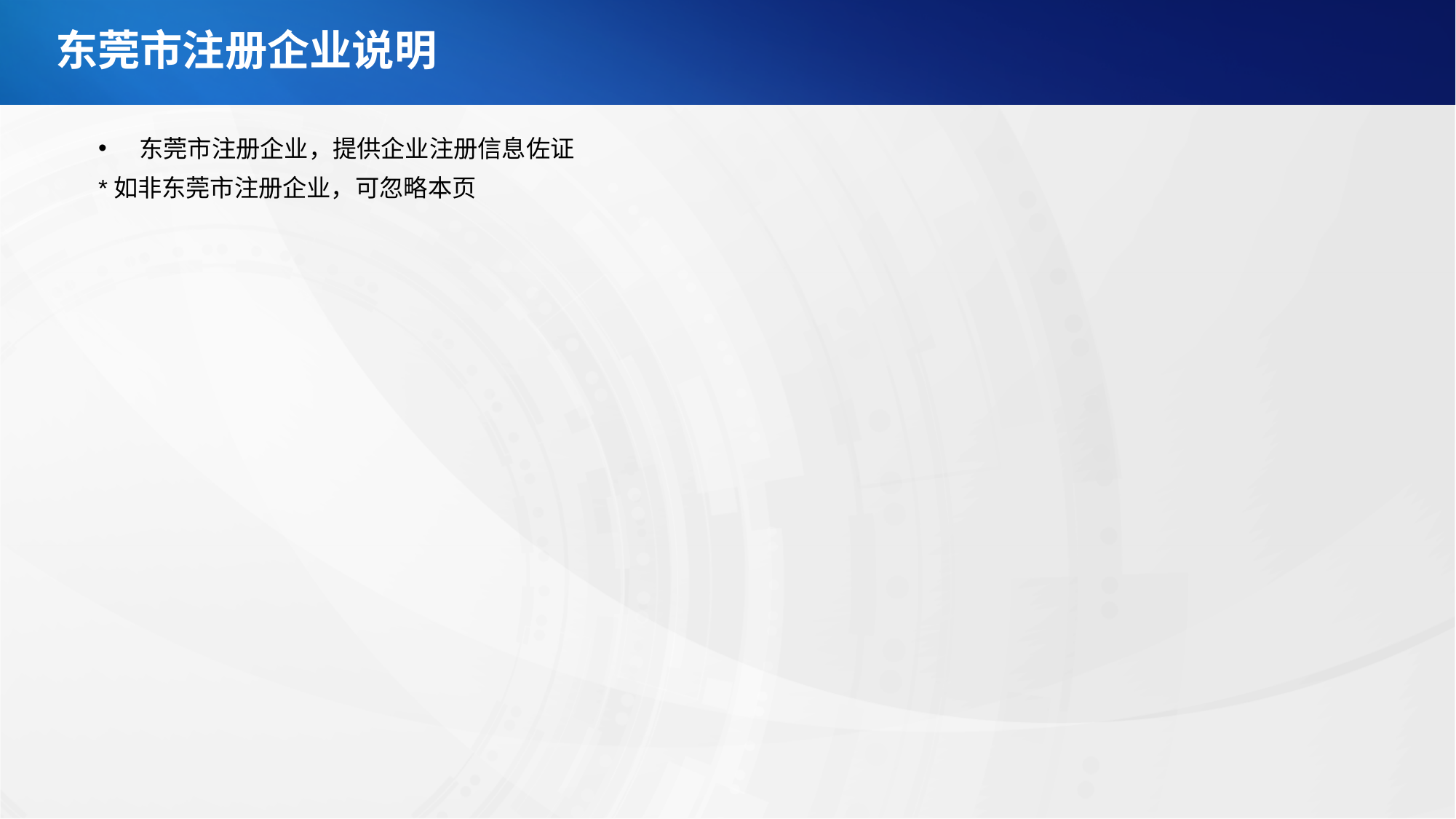

东莞市注册企业说明
东莞市注册企业，提供企业注册信息佐证
*如非东莞市注册企业，可忽略本页